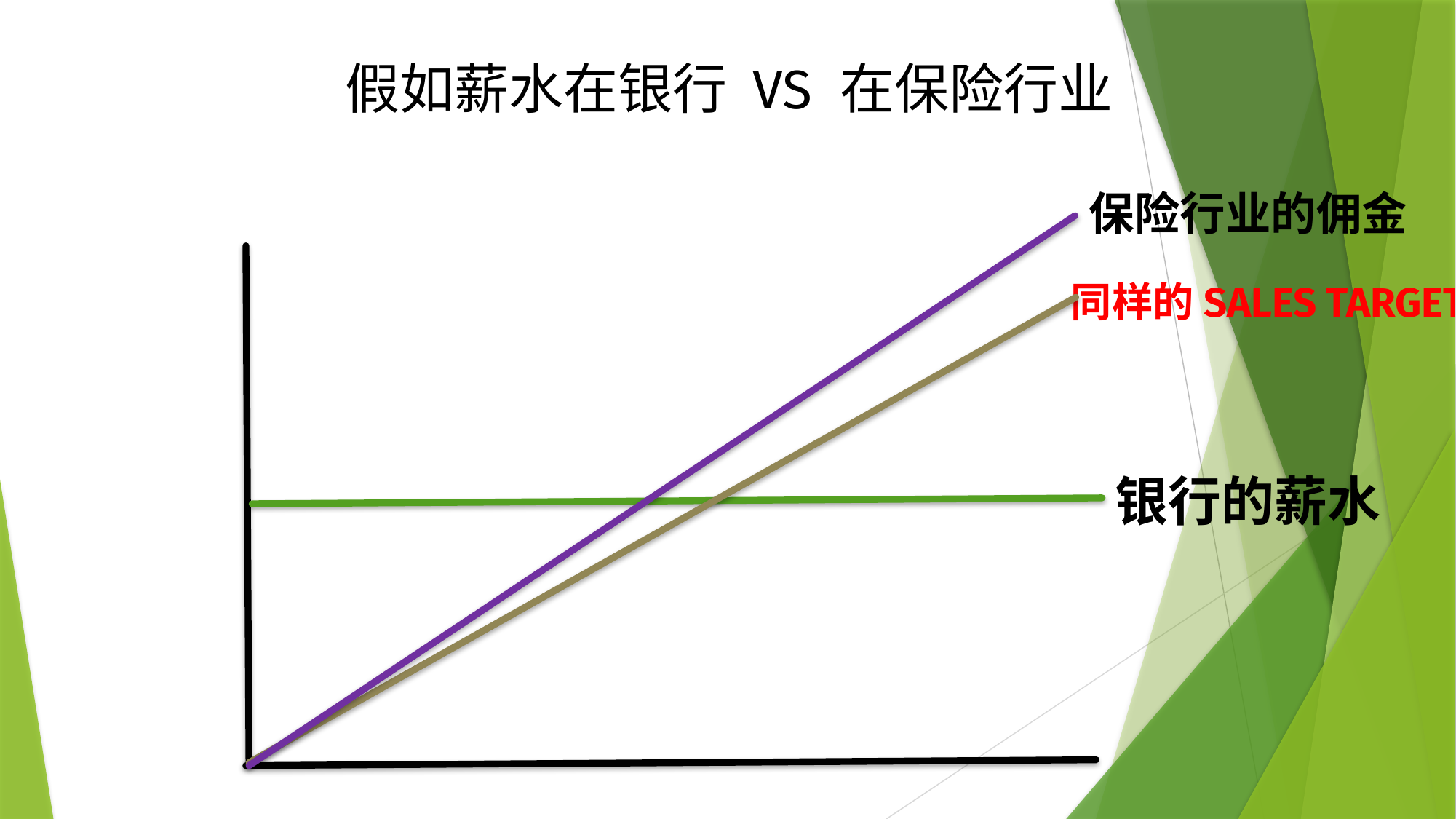

# 假如薪水在银行 VS 在保险行业
保险行业的佣金
同样的SALES TARGET
银行的薪水